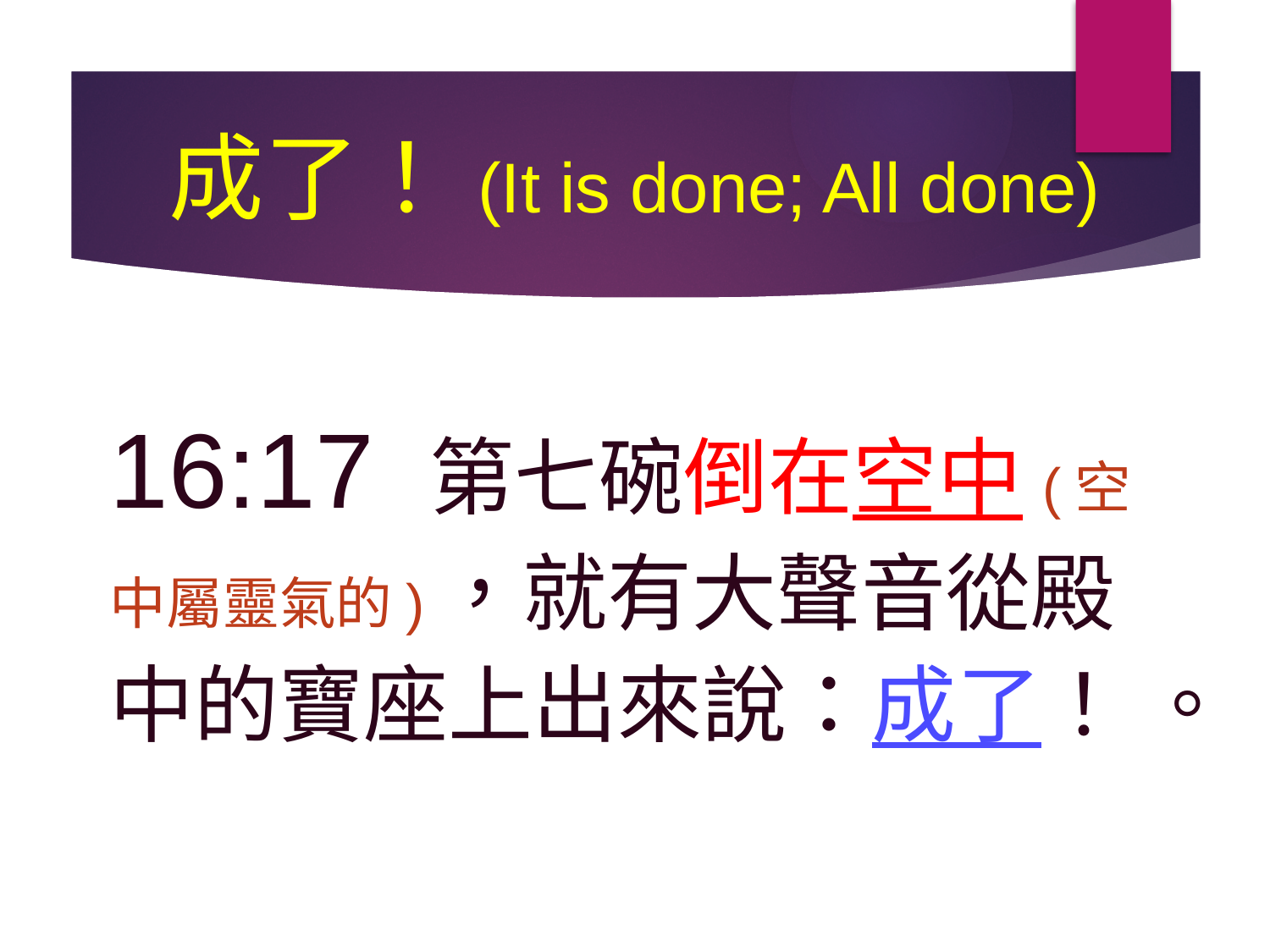

# 成了！(It is done; All done)
16:17 第七碗倒在空中(空中屬靈氣的)，就有大聲音從殿中的寶座上出來說：成了！ 。